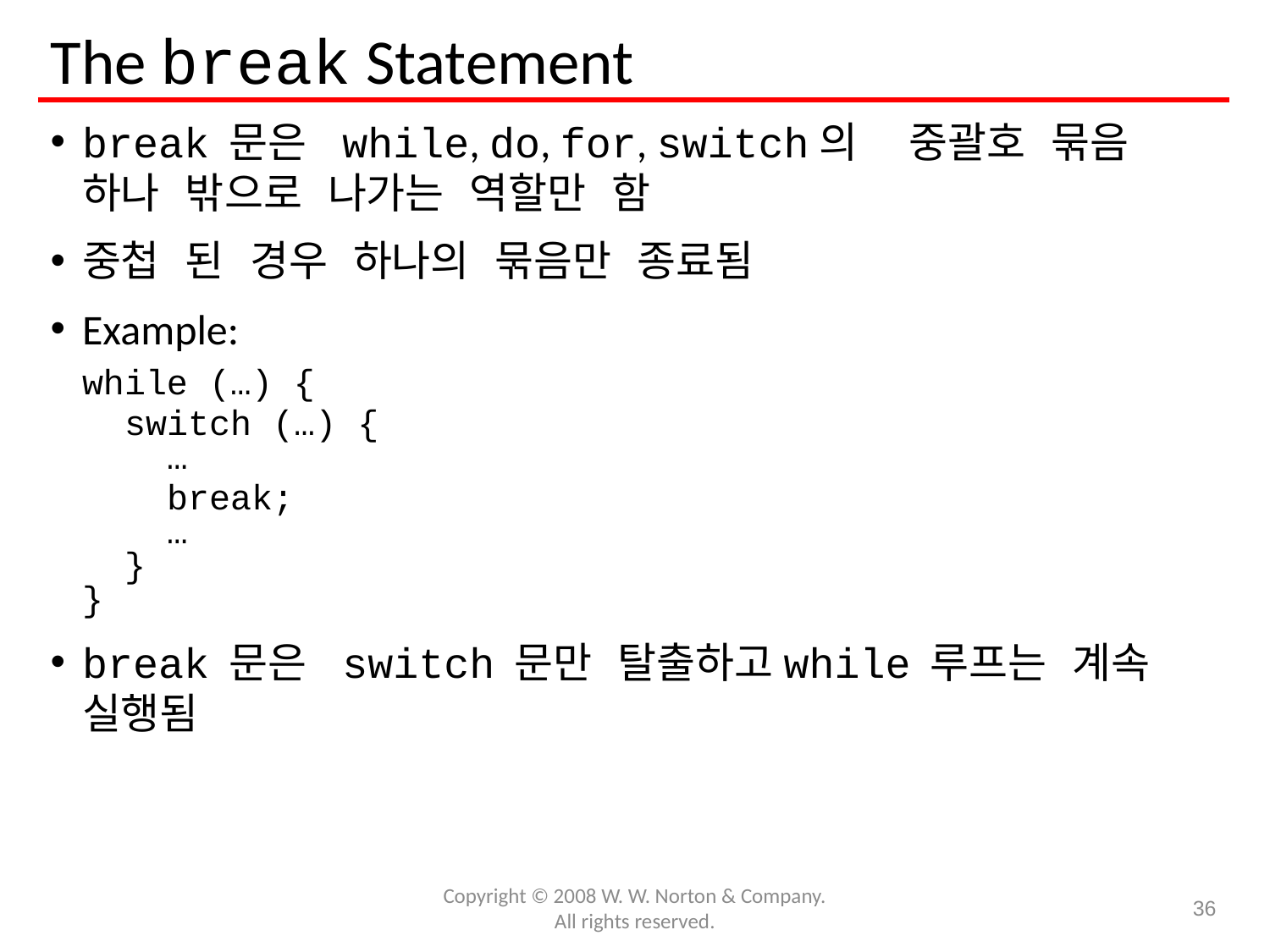

# The break Statement
break 문은 while, do, for, switch의  중괄호 묶음 하나 밖으로 나가는 역할만 함
중첩 된 경우 하나의 묶음만 종료됨
Example:
	while (…) {
	  switch (…) {
	    …
	    break;
	    …
	  }
	}
break 문은 switch 문만 탈출하고while 루프는 계속 실행됨
Copyright © 2008 W. W. Norton & Company.
All rights reserved.
36